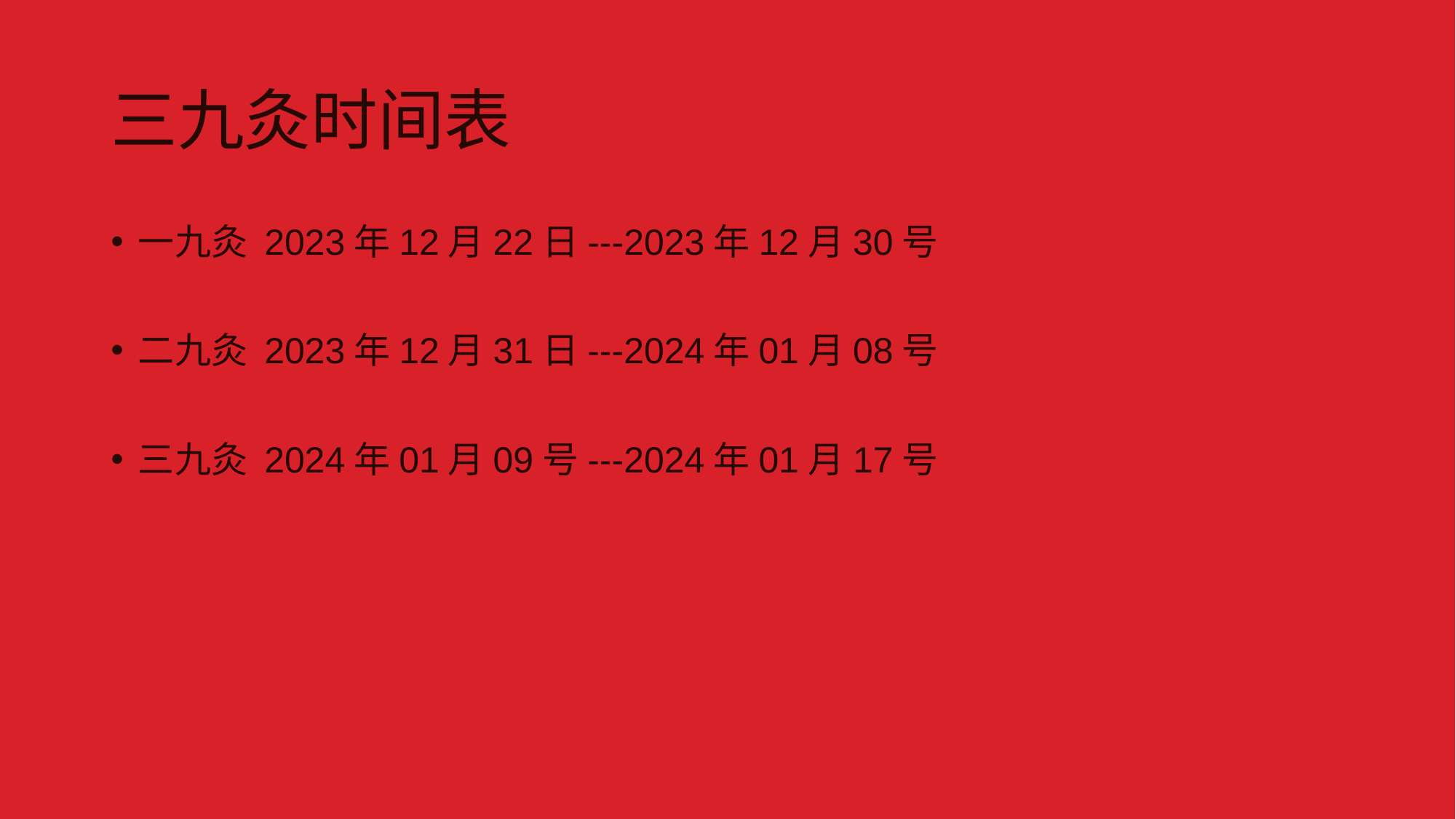

# 三九灸时间表
一九灸 2023年12月22日---2023年12月30号

二九灸 2023年12月31日---2024年01月08号

三九灸 2024年01月09号---2024年01月17号